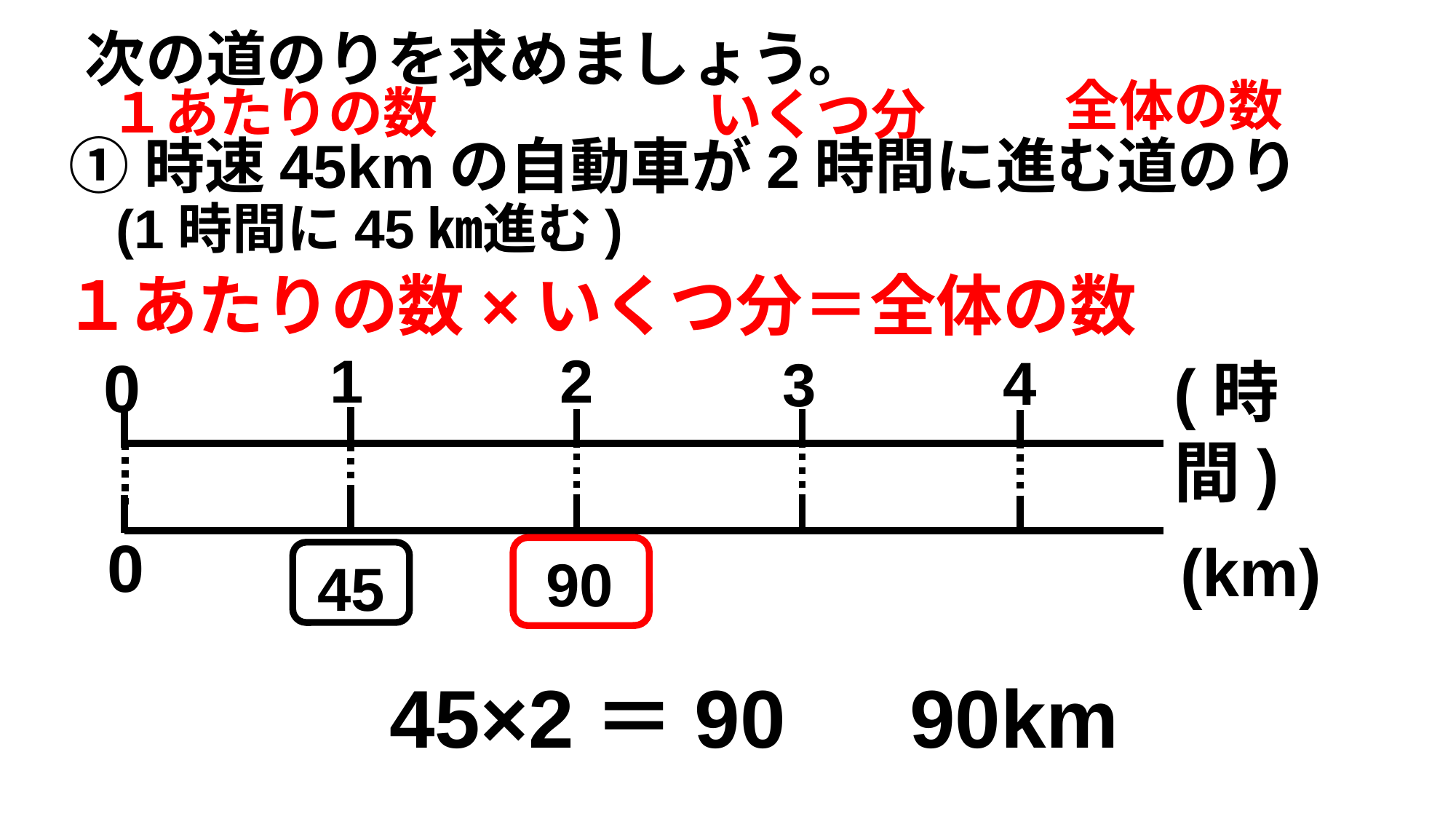

次の道のりを求めましょう。
全体の数
１あたりの数
いくつ分
①時速45kmの自動車が2時間に進む道のり
(1時間に45㎞進む)
１あたりの数×いくつ分＝全体の数
1
2
4
0
3
(時間)
0
(km)

90

45
45×2＝90
90km